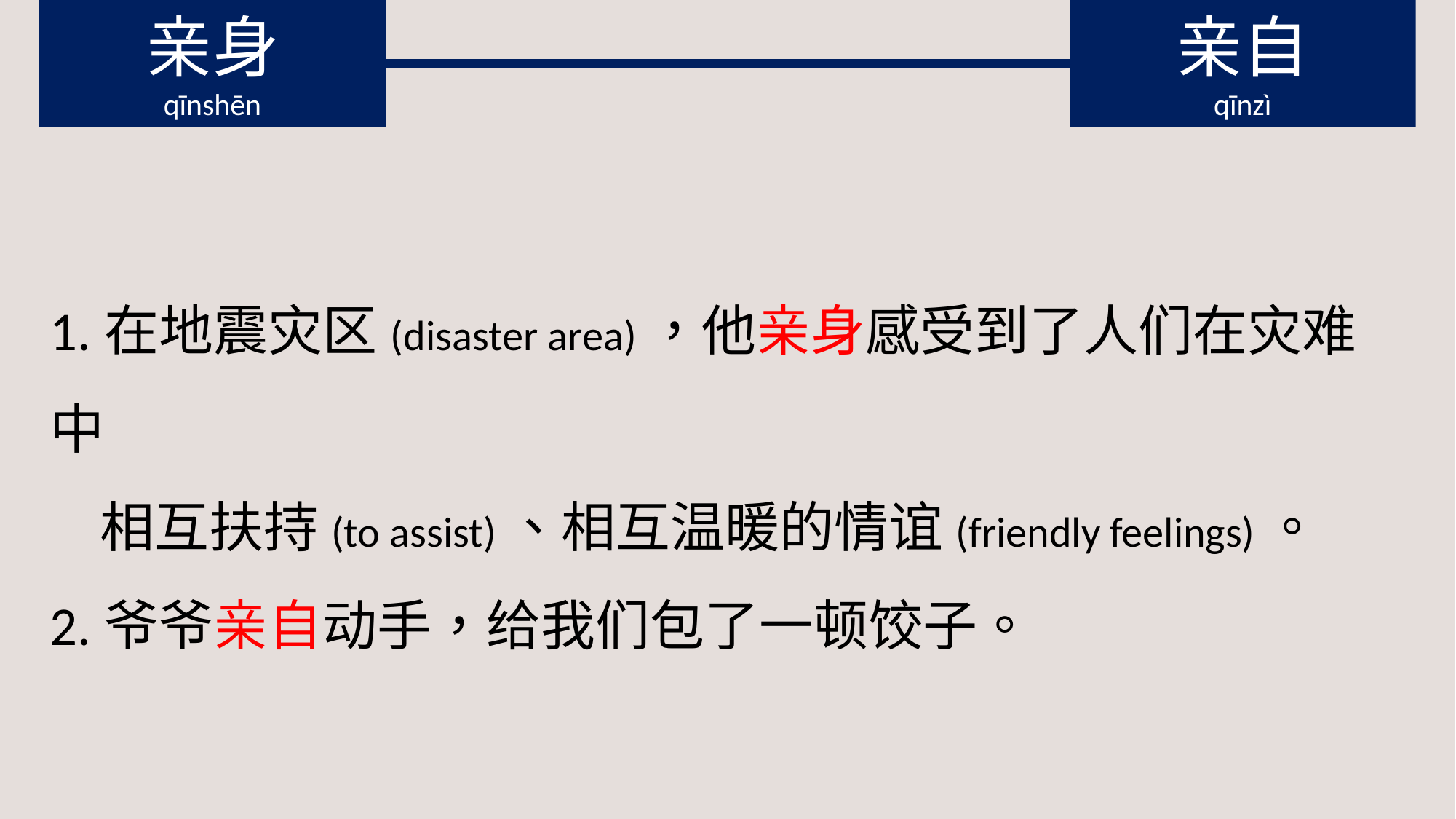

亲身
qīnshēn
亲自
qīnzì
1.在地震灾区(disaster area)，他亲身感受到了人们在灾难中
   相互扶持(to assist)、相互温暖的情谊(friendly feelings)。
2.爷爷亲自动手，给我们包了一顿饺子。